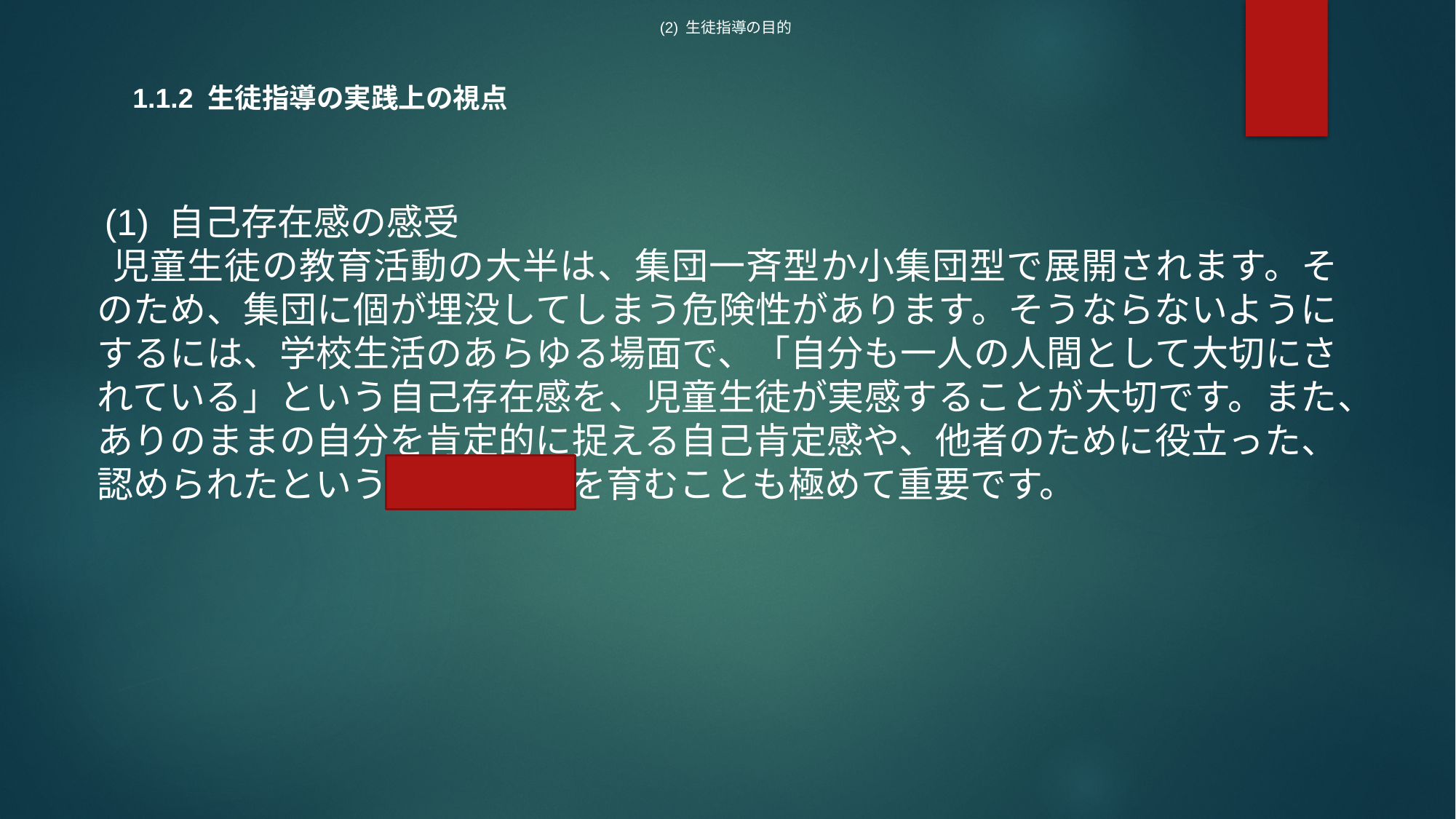

(2) 生徒指導の目的
1.1.2 生徒指導の実践上の視点
#
 (1) 自己存在感の感受
児童生徒の教育活動の大半は、集団一斉型か小集団型で展開されます。そのため、集団に個が埋没してしまう危険性があります。そうならないようにするには、学校生活のあらゆる場面で、「自分も一人の人間として大切にされている」という自己存在感を、児童生徒が実感することが大切です。また、ありのままの自分を肯定的に捉える自己肯定感や、他者のために役立った、認められたという自己有用感を育むことも極めて重要です。